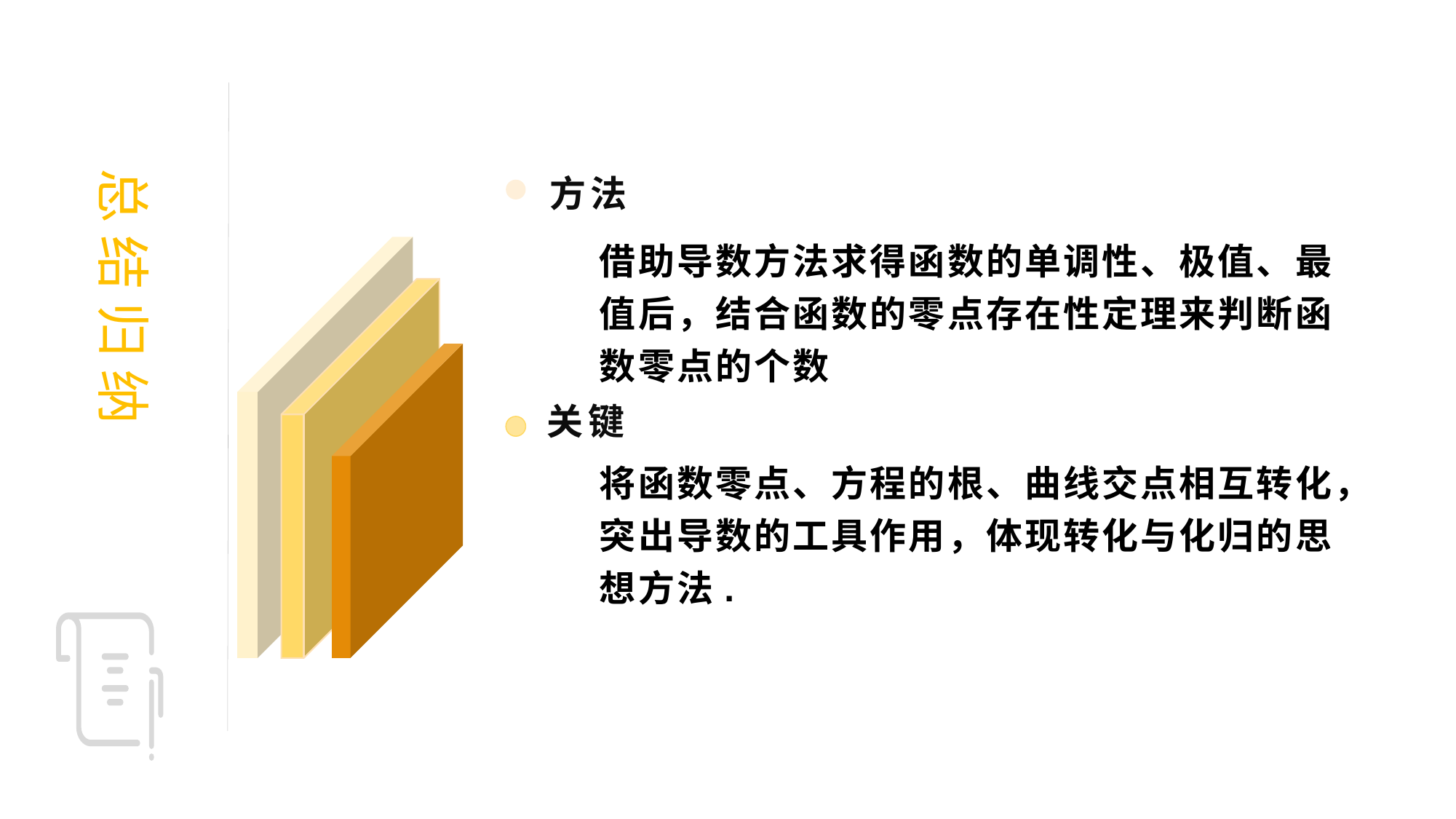

总 结 归 纳
方法

借助导数方法求得函数的单调性、极值、最值后，结合函数的零点存在性定理来判断函数零点的个数

关键

将函数零点、方程的根、曲线交点相互转化，突出导数的工具作用，体现转化与化归的思想方法.